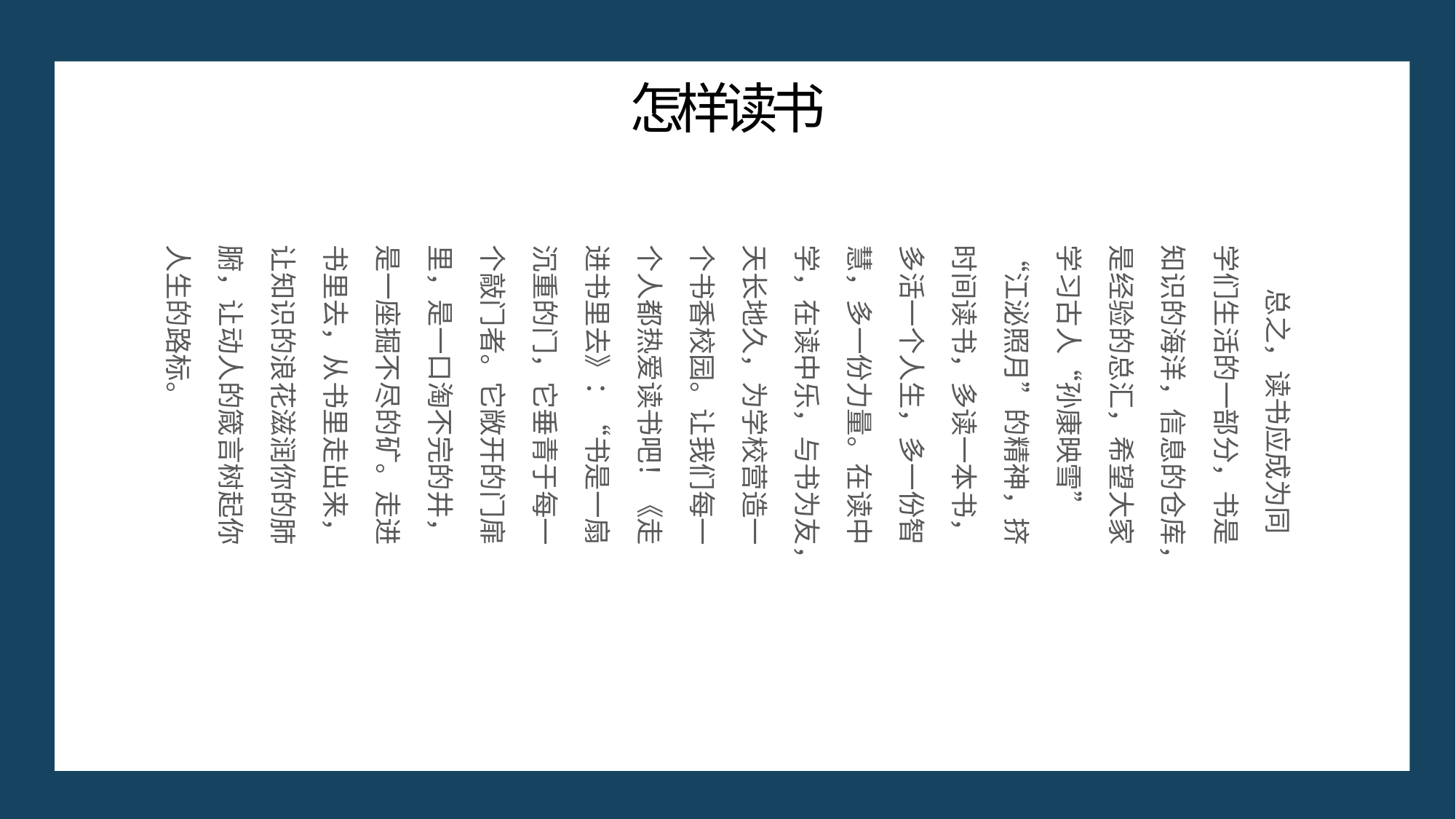

怎样读书
      总之，读书应成为同学们生活的一部分，书是知识的海洋，信息的仓库，是经验的总汇，希望大家学习古人“孙康映雪”“江泌照月”的精神，挤时间读书，多读一本书，多活一个人生，多一份智慧，多一份力量。在读中学，在读中乐，与书为友，天长地久，为学校营造一个书香校园。让我们每一个人都热爱读书吧！《走进书里去》：“书是一扇沉重的门，它垂青于每一个敲门者。它敞开的门扉里，是一口淘不完的井，是一座掘不尽的矿。走进书里去，从书里走出来，让知识的浪花滋润你的肺腑，让动人的箴言树起你人生的路标。